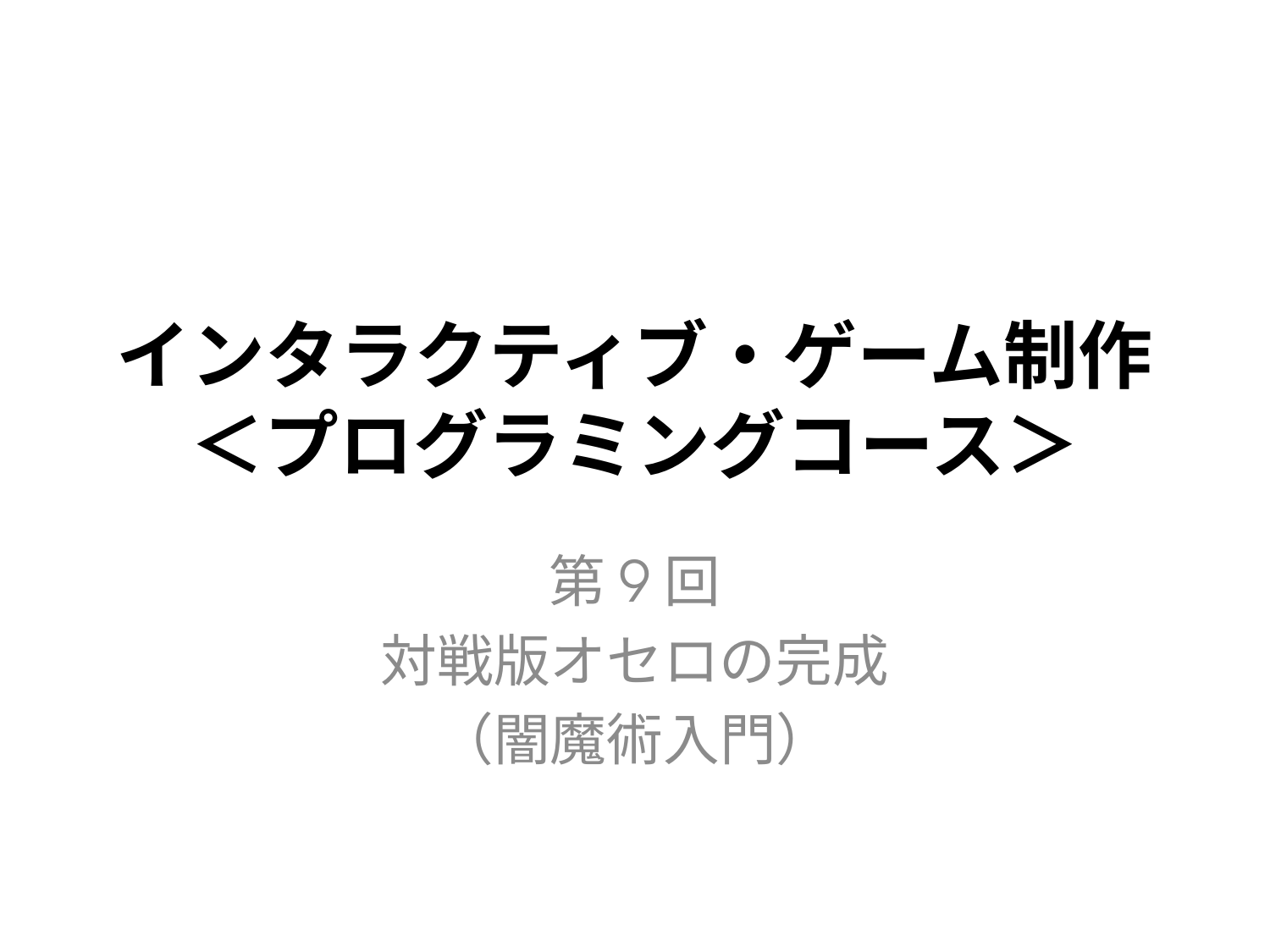

# インタラクティブ・ゲーム制作 ＜プログラミングコース＞
第9回
対戦版オセロの完成
（闇魔術入門）